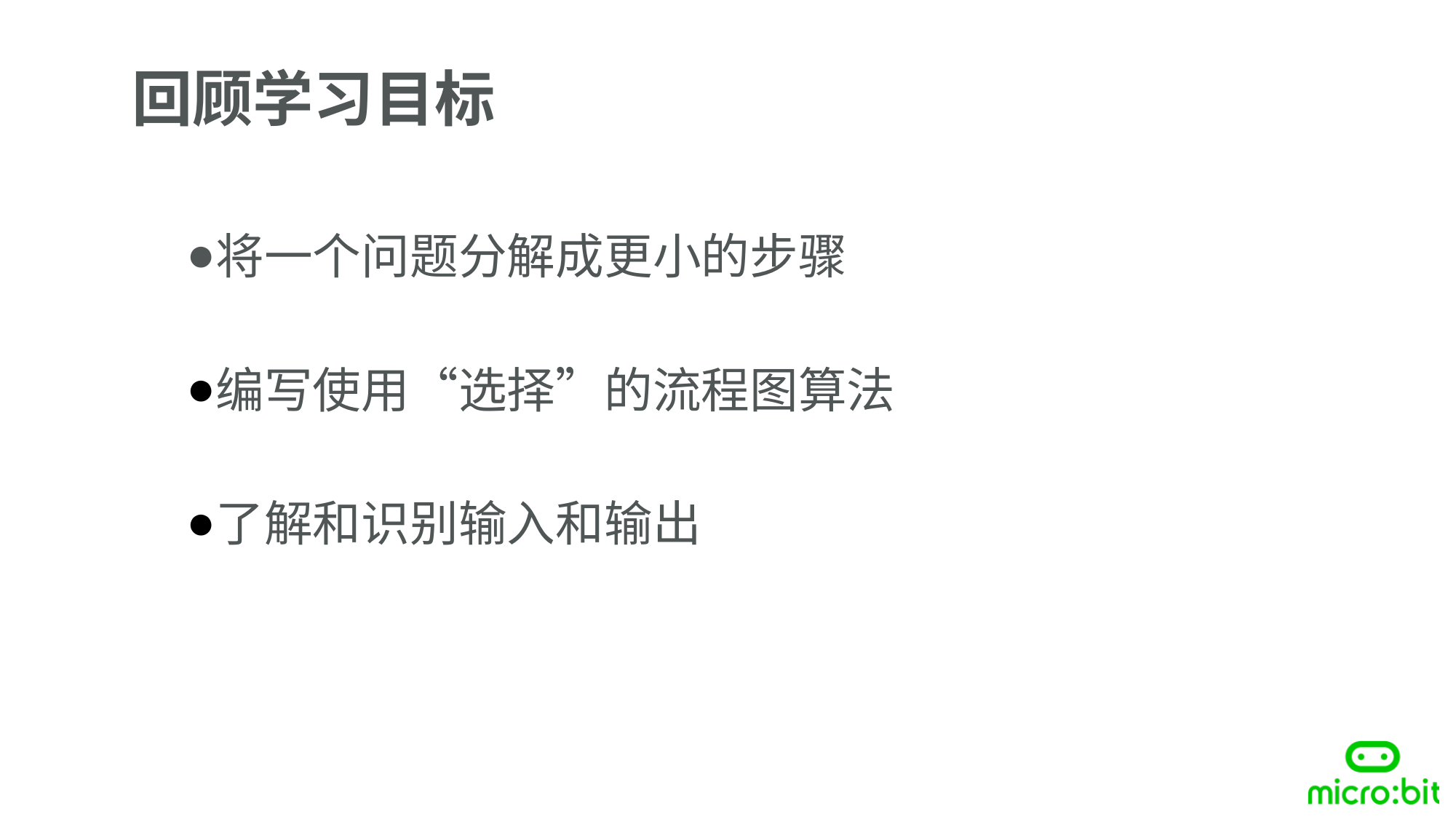

回顾学习目标

将一个问题分解成更小的步骤

编写使用“选择”的流程图算法

了解和识别输入和输出